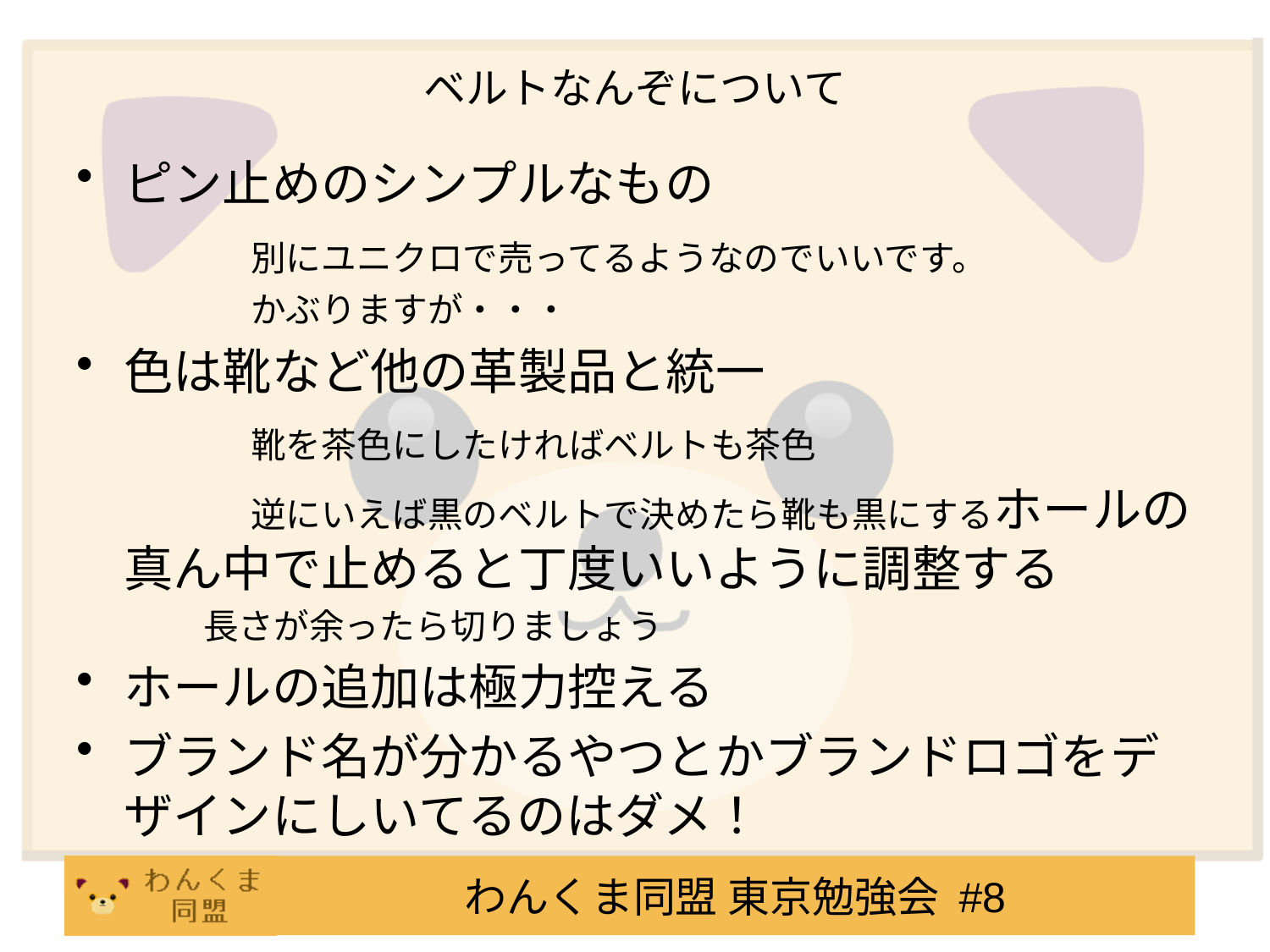

# ベルトなんぞについて
ピン止めのシンプルなもの
		別にユニクロで売ってるようなのでいいです。
		かぶりますが・・・
色は靴など他の革製品と統一
		靴を茶色にしたければベルトも茶色
		逆にいえば黒のベルトで決めたら靴も黒にするホールの真ん中で止めると丁度いいように調整する
長さが余ったら切りましょう
ホールの追加は極力控える
ブランド名が分かるやつとかブランドロゴをデザインにしいてるのはダメ！